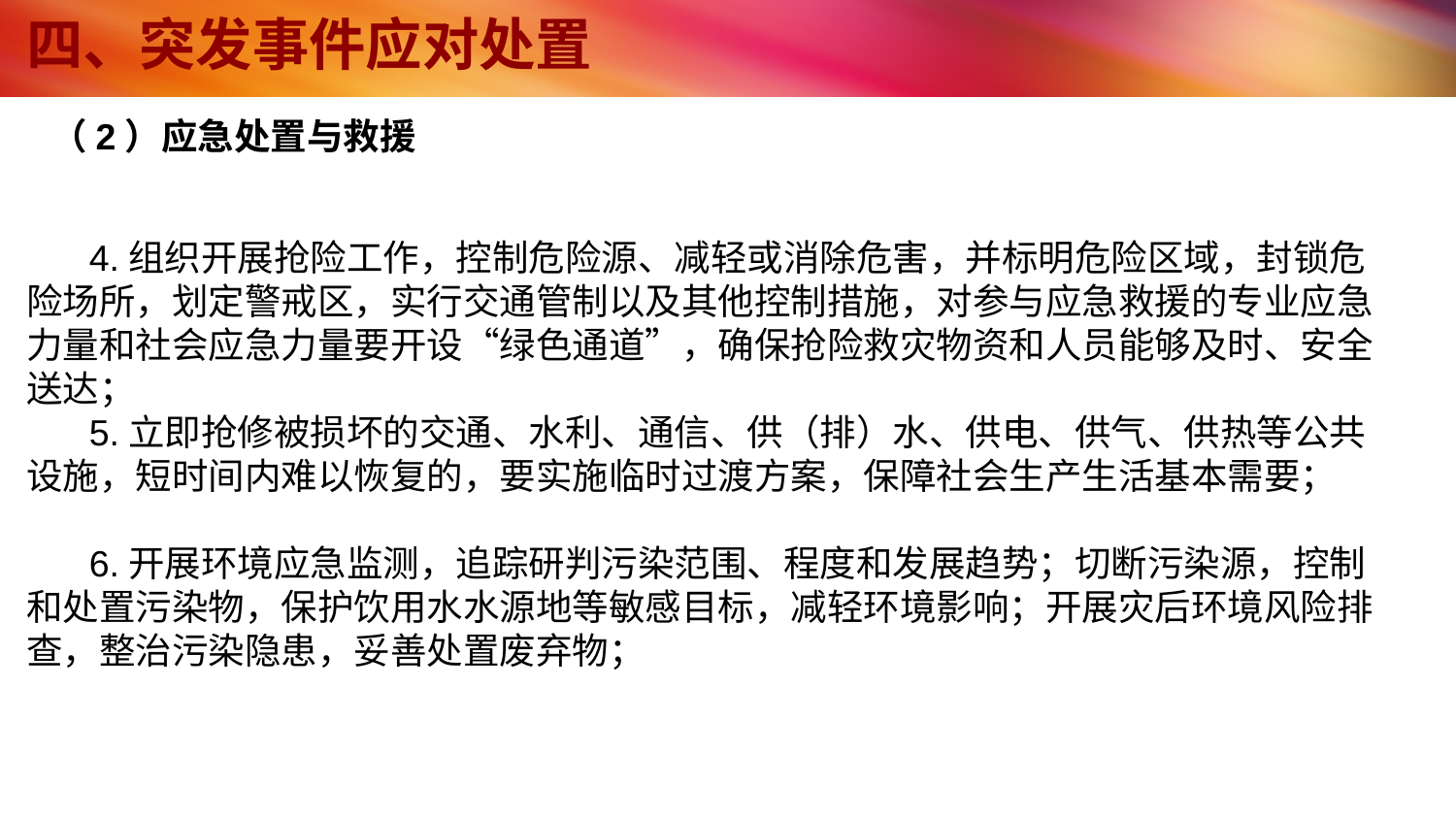

# 四、突发事件应对处置
（2）应急处置与救援
4.组织开展抢险工作，控制危险源、减轻或消除危害，并标明危险区域，封锁危险场所，划定警戒区，实行交通管制以及其他控制措施，对参与应急救援的专业应急力量和社会应急力量要开设“绿色通道”，确保抢险救灾物资和人员能够及时、安全送达；
5.立即抢修被损坏的交通、水利、通信、供（排）水、供电、供气、供热等公共设施，短时间内难以恢复的，要实施临时过渡方案，保障社会生产生活基本需要；

6.开展环境应急监测，追踪研判污染范围、程度和发展趋势；切断污染源，控制和处置污染物，保护饮用水水源地等敏感目标，减轻环境影响；开展灾后环境风险排查，整治污染隐患，妥善处置废弃物；